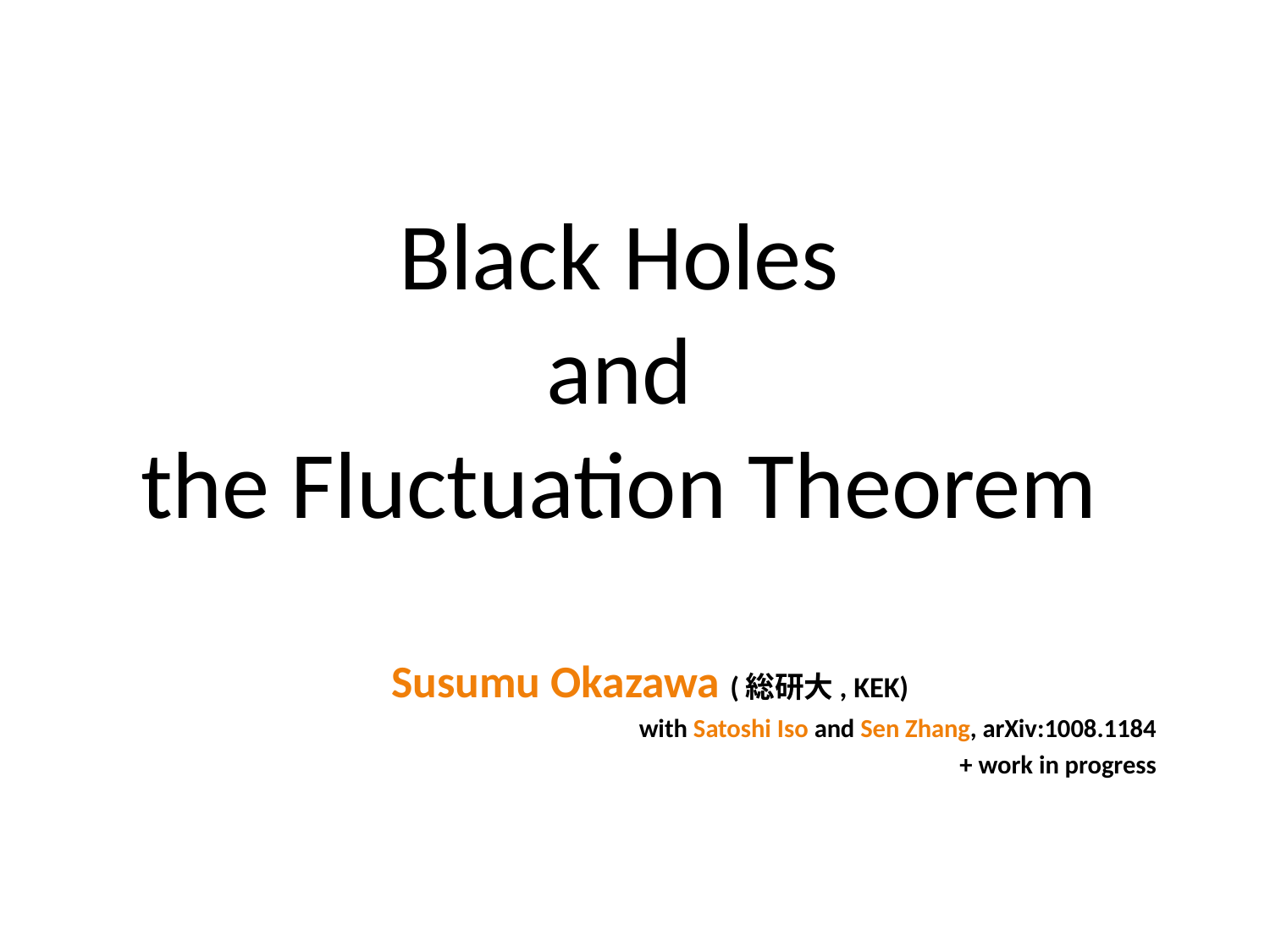

# Black Holes and the Fluctuation Theorem
Susumu Okazawa (総研大, KEK)
with Satoshi Iso and Sen Zhang, arXiv:1008.1184
+ work in progress